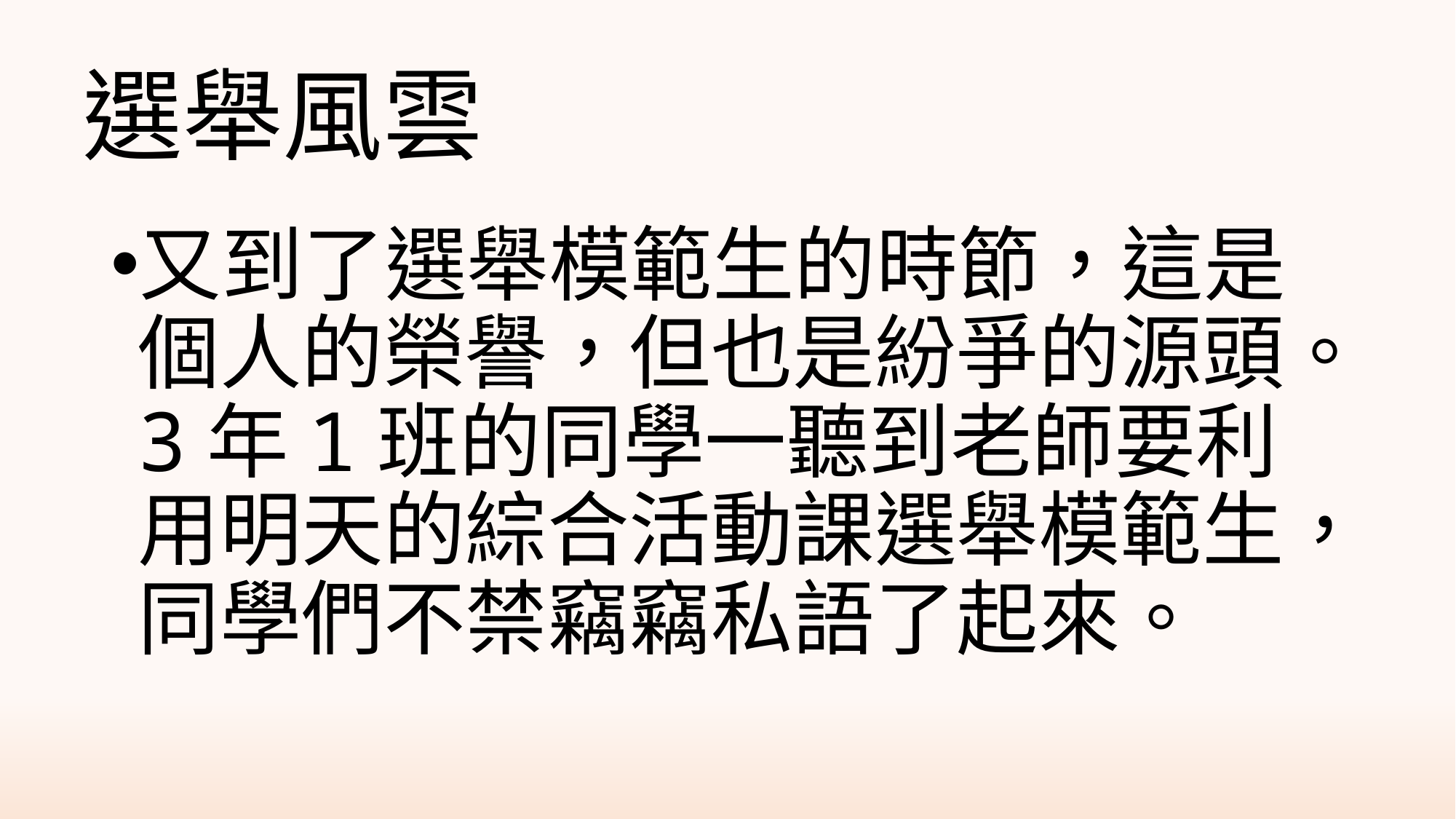

# 選舉風雲
又到了選舉模範生的時節，這是個人的榮譽，但也是紛爭的源頭。3年1班的同學一聽到老師要利用明天的綜合活動課選舉模範生，同學們不禁竊竊私語了起來。